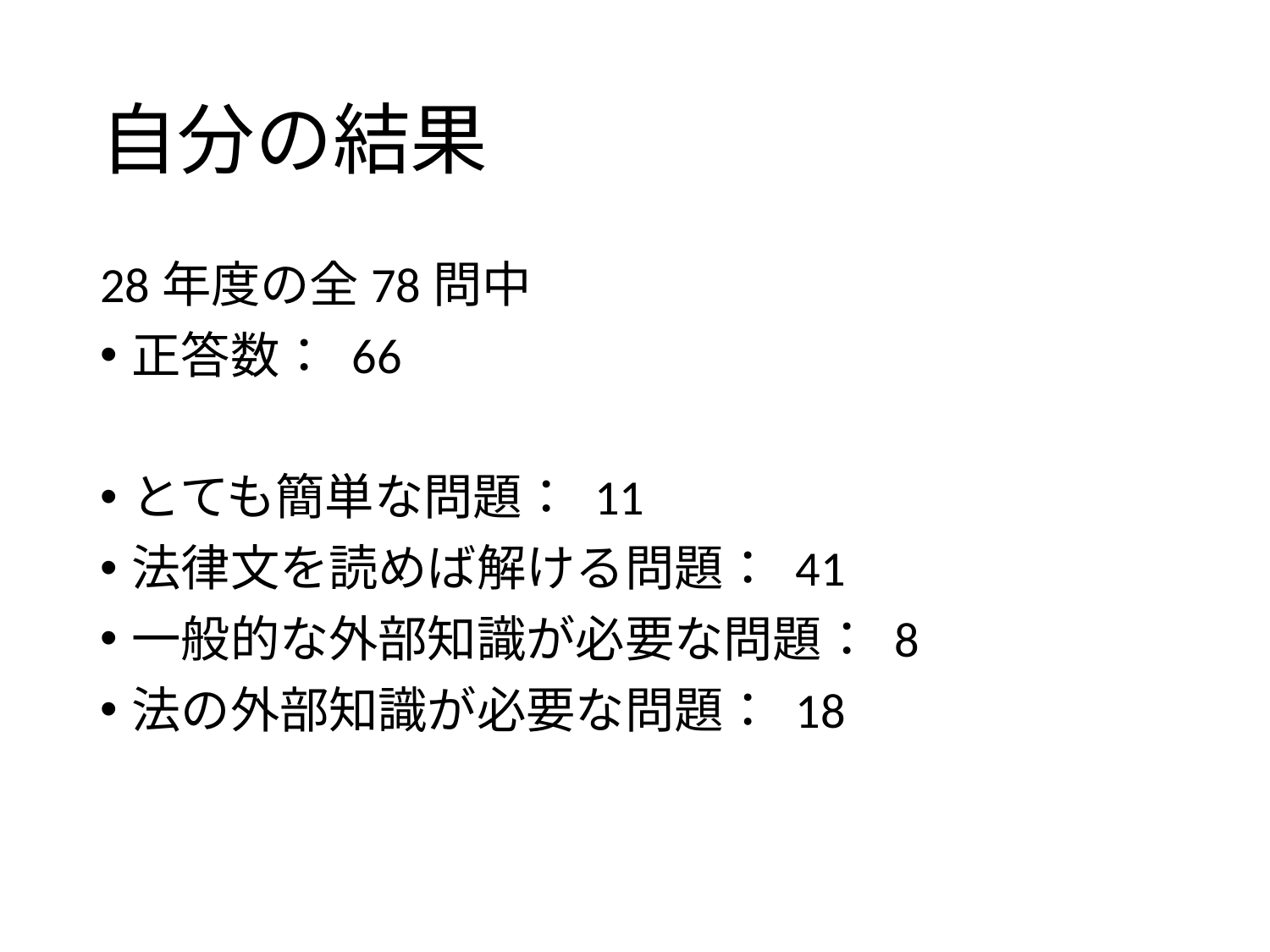

# 自分の結果
28年度の全78問中
正答数： 66

とても簡単な問題： 11
法律文を読めば解ける問題： 41
一般的な外部知識が必要な問題： 8
法の外部知識が必要な問題： 18